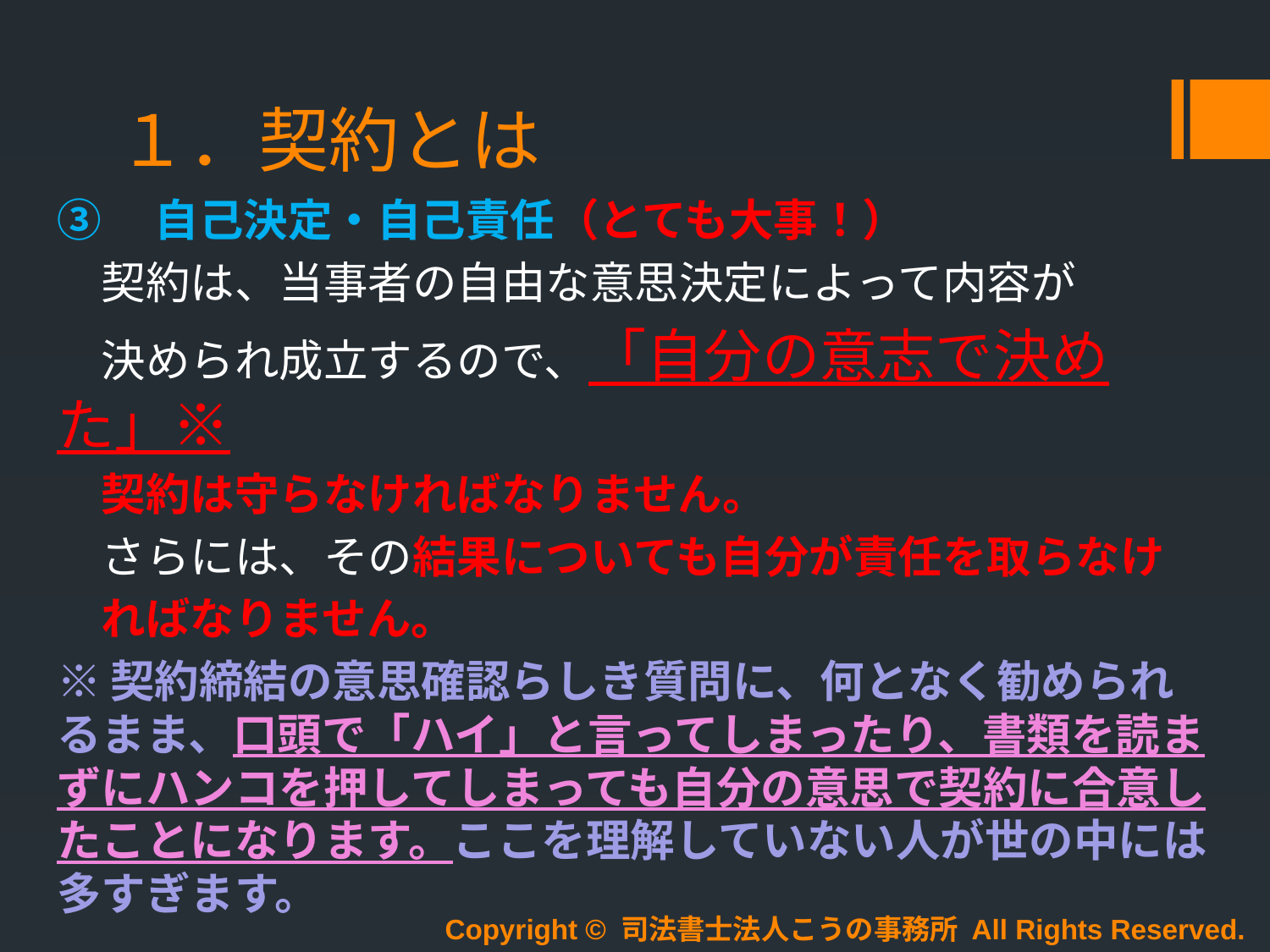

# １．契約とは
③　自己決定・自己責任（とても大事！）
　契約は、当事者の自由な意思決定によって内容が
　決められ成立するので、「自分の意志で決めた」※
　契約は守らなければなりません。
　さらには、その結果についても自分が責任を取らなけ
　ればなりません。
※契約締結の意思確認らしき質問に、何となく勧められるまま、口頭で「ハイ」と言ってしまったり、書類を読まずにハンコを押してしまっても自分の意思で契約に合意したことになります。ここを理解していない人が世の中には多すぎます。

Copyright © 司法書士法人こうの事務所 All Rights Reserved.